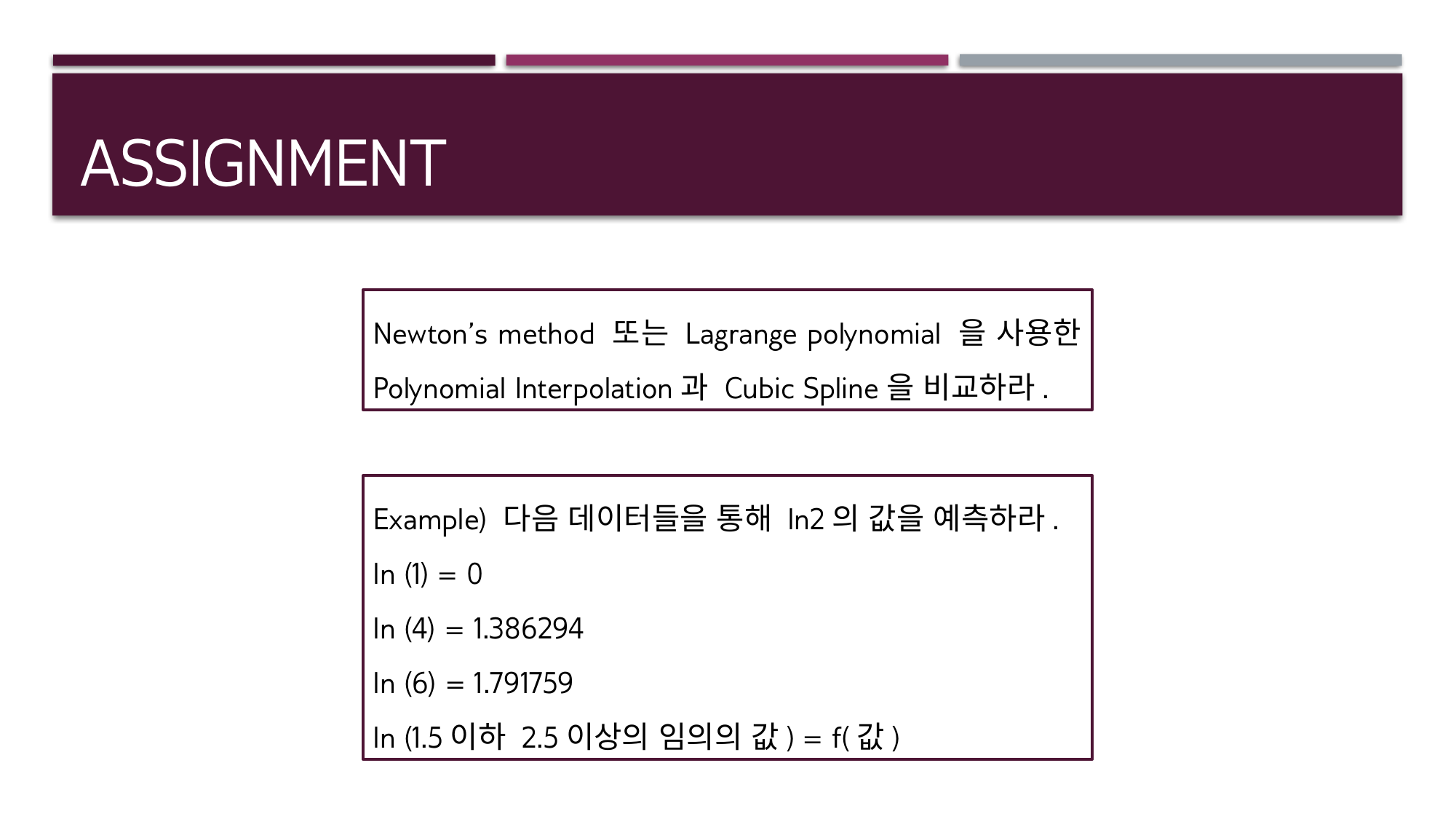

# ASSIGNMENT
Newton’s method 또는 Lagrange polynomial 을 사용한 Polynomial Interpolation과 Cubic Spline을 비교하라.
Example) 다음 데이터들을 통해 ln2의 값을 예측하라.
ln (1) = 0
ln (4) = 1.386294
ln (6) = 1.791759
ln (1.5이하 2.5이상의 임의의 값) = f(값)